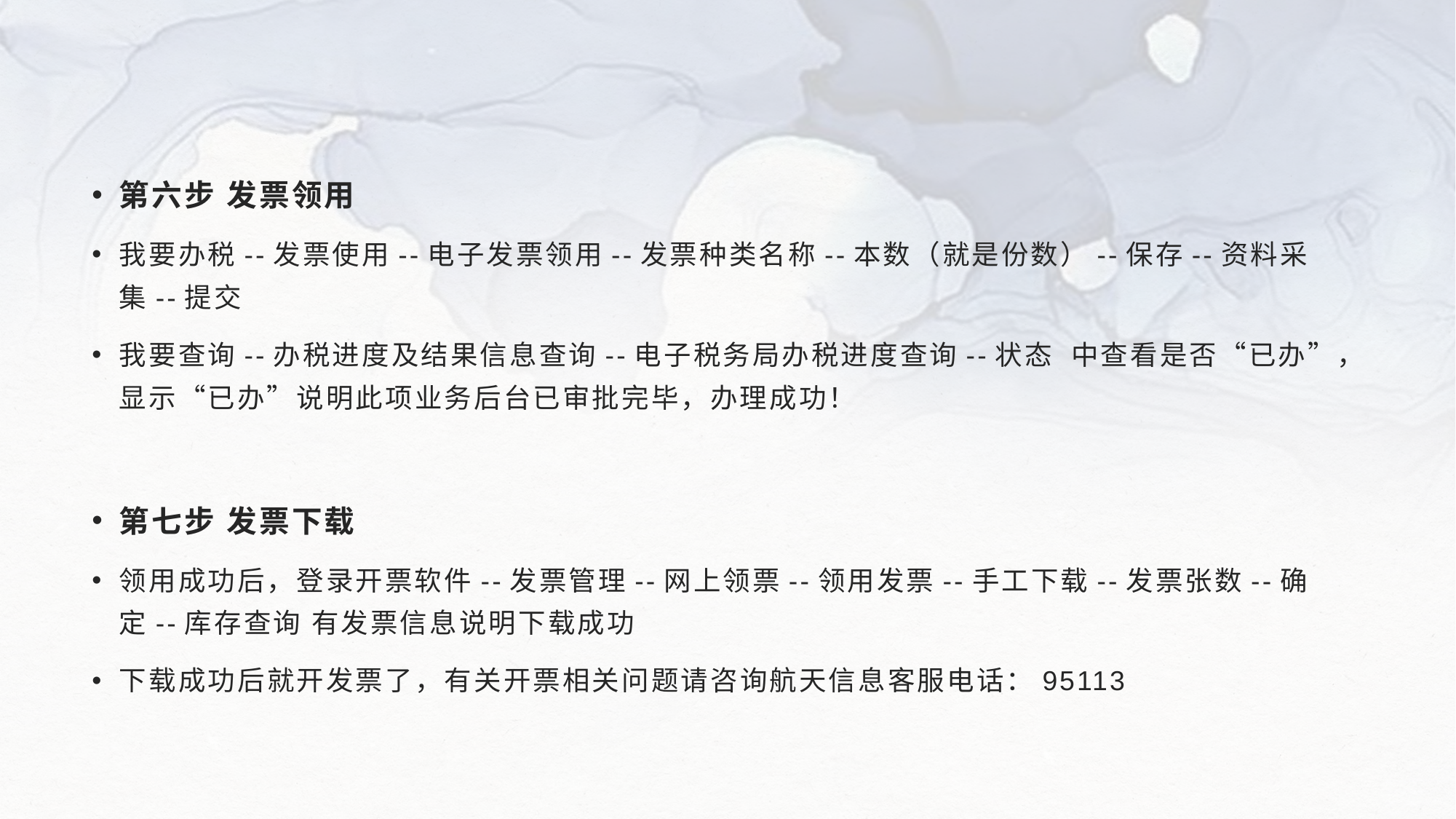

第六步 发票领用
我要办税--发票使用--电子发票领用--发票种类名称--本数（就是份数）--保存--资料采集--提交
我要查询--办税进度及结果信息查询--电子税务局办税进度查询--状态  中查看是否“已办”，显示“已办”说明此项业务后台已审批完毕，办理成功！

第七步 发票下载
领用成功后，登录开票软件--发票管理--网上领票--领用发票--手工下载--发票张数--确定--库存查询 有发票信息说明下载成功
下载成功后就开发票了，有关开票相关问题请咨询航天信息客服电话：95113